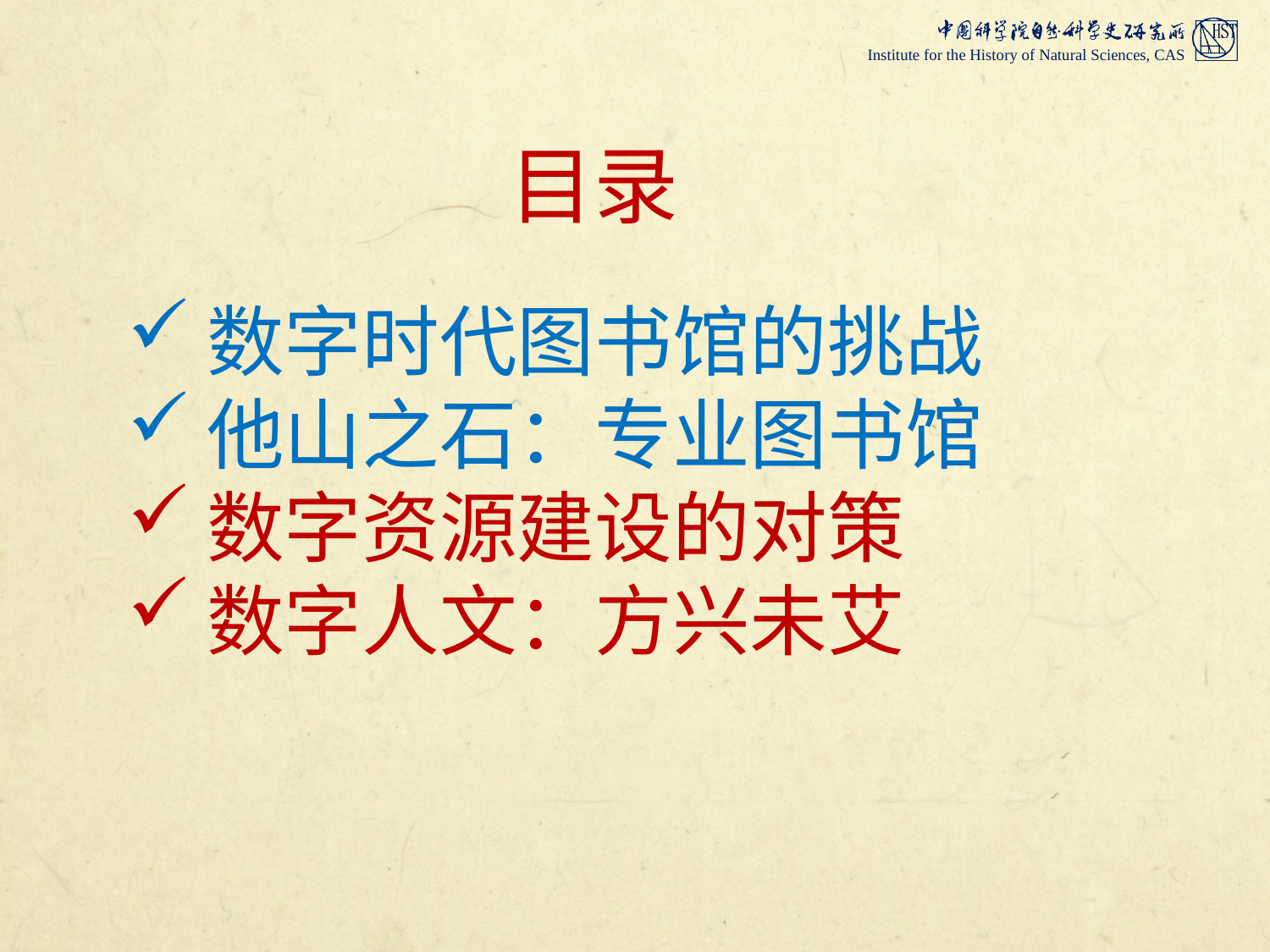

目录

数字时代图书馆的挑战
他山之石：专业图书馆
数字资源建设的对策
数字人文：方兴未艾